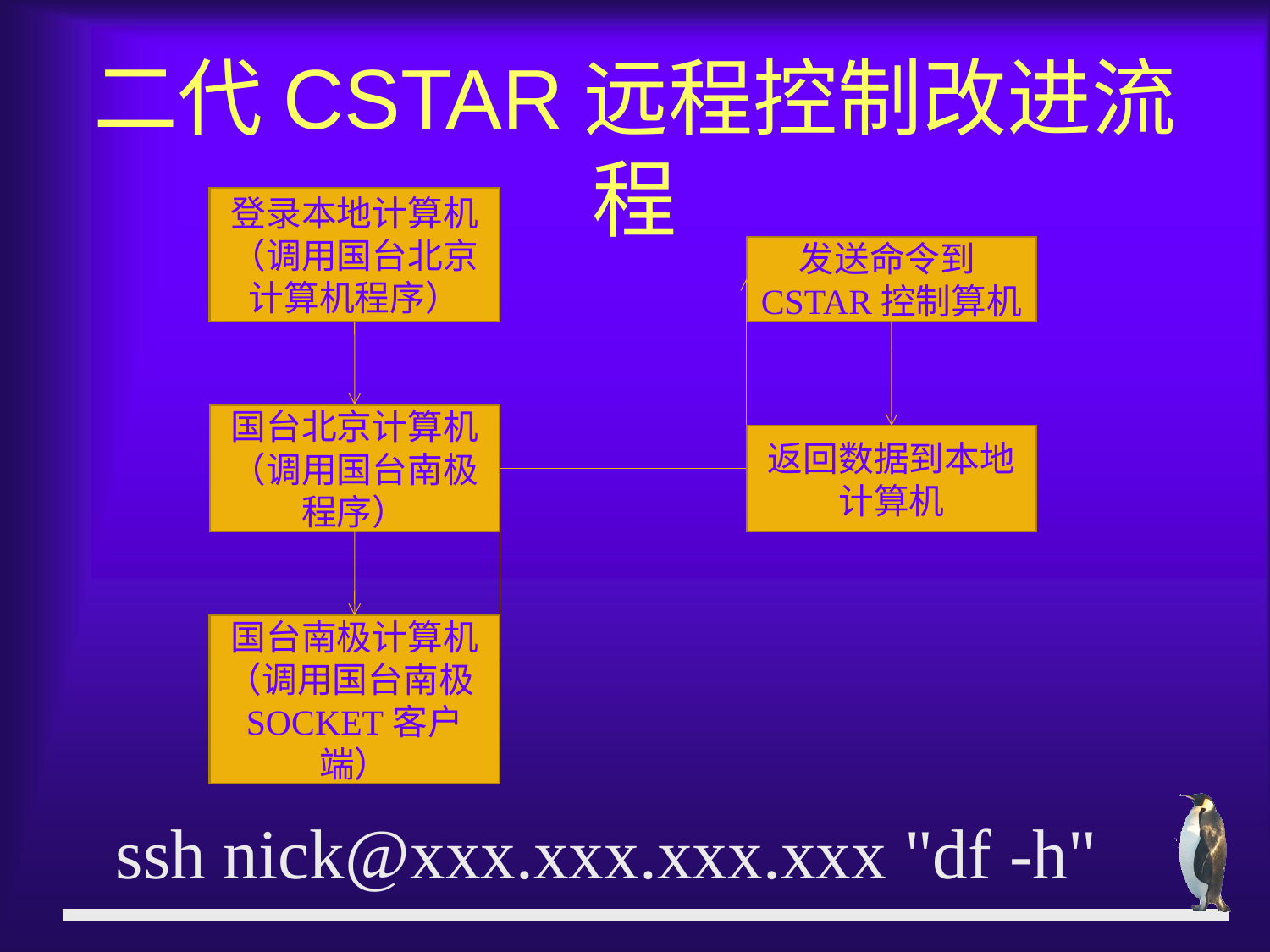

# 二代CSTAR远程控制改进流程
登录本地计算机（调用国台北京计算机程序）
发送命令到CSTAR控制算机
国台北京计算机（调用国台南极程序）
返回数据到本地计算机
国台南极计算机（调用国台南极SOCKET客户端）
ssh nick@xxx.xxx.xxx.xxx "df -h"